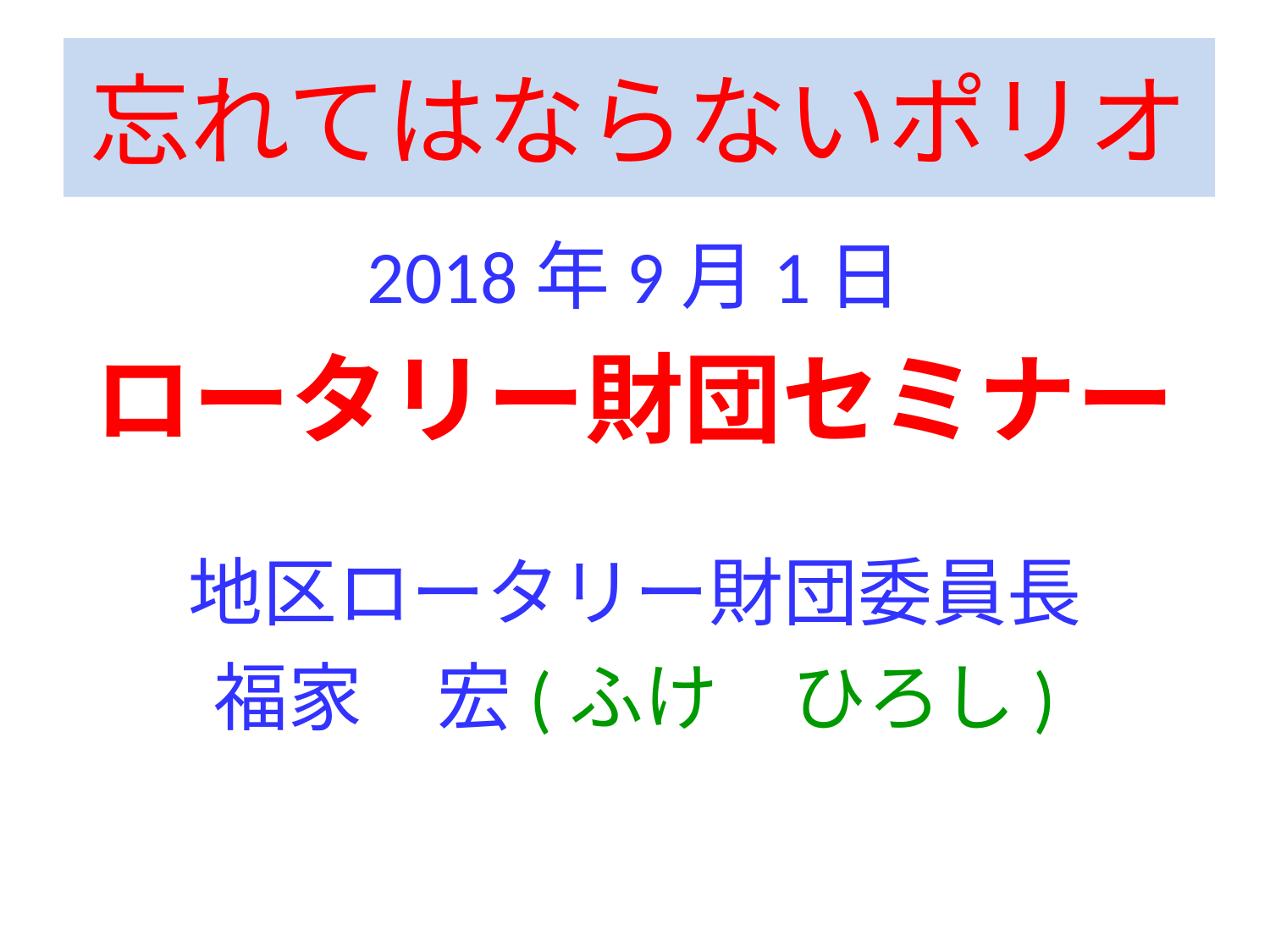

# 忘れてはならないポリオ
2018年9月1日
ロータリー財団セミナー

地区ロータリー財団委員長
福家　宏(ふけ　ひろし)